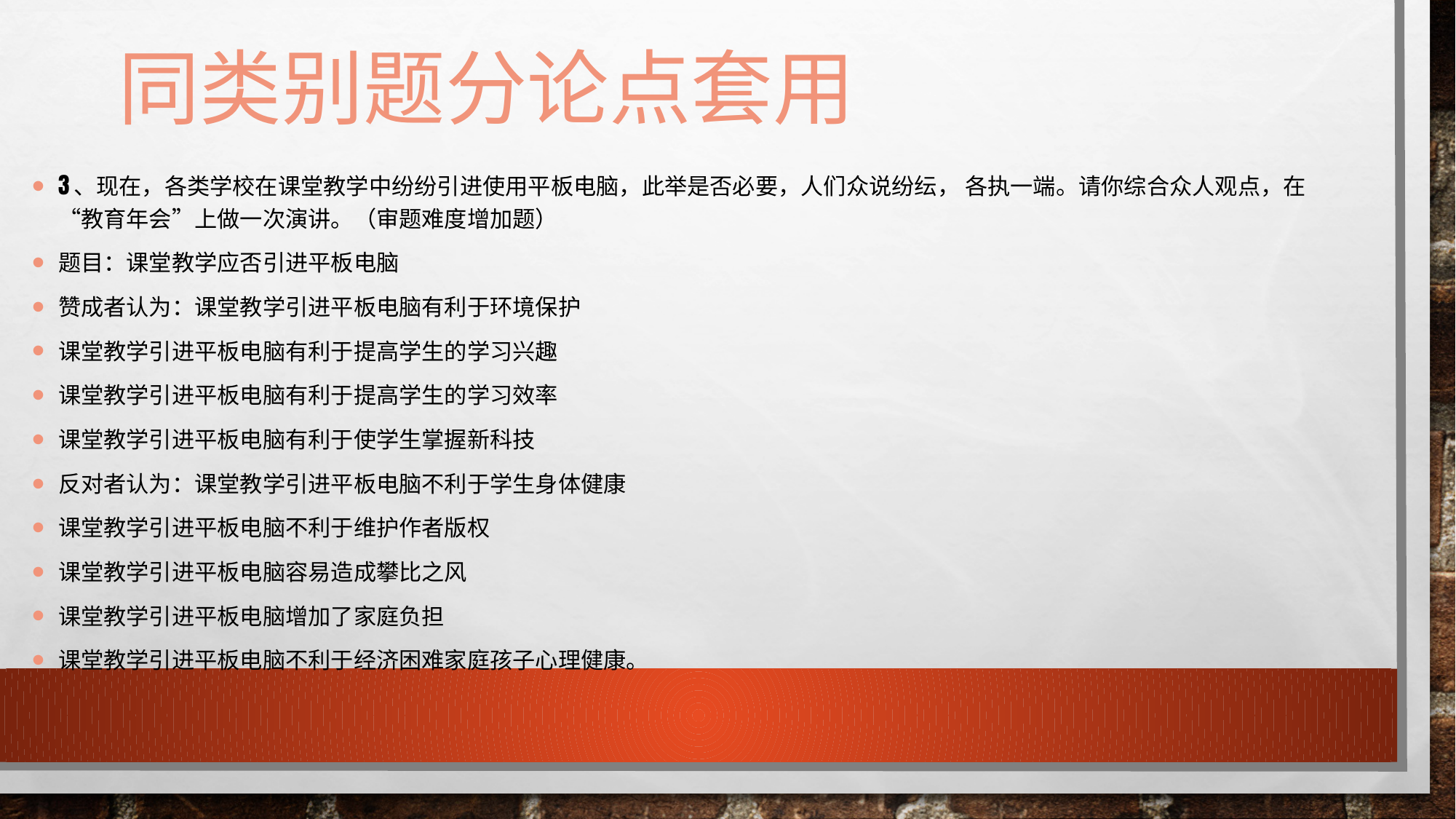

# 同类别题分论点套用
3、现在，各类学校在课堂教学中纷纷引进使用平板电脑，此举是否必要，人们众说纷纭， 各执一端。请你综合众人观点，在“教育年会”上做一次演讲。（审题难度增加题）
题目：课堂教学应否引进平板电脑
赞成者认为：课堂教学引进平板电脑有利于环境保护
课堂教学引进平板电脑有利于提高学生的学习兴趣
课堂教学引进平板电脑有利于提高学生的学习效率
课堂教学引进平板电脑有利于使学生掌握新科技
反对者认为：课堂教学引进平板电脑不利于学生身体健康
课堂教学引进平板电脑不利于维护作者版权
课堂教学引进平板电脑容易造成攀比之风
课堂教学引进平板电脑增加了家庭负担
课堂教学引进平板电脑不利于经济困难家庭孩子心理健康。